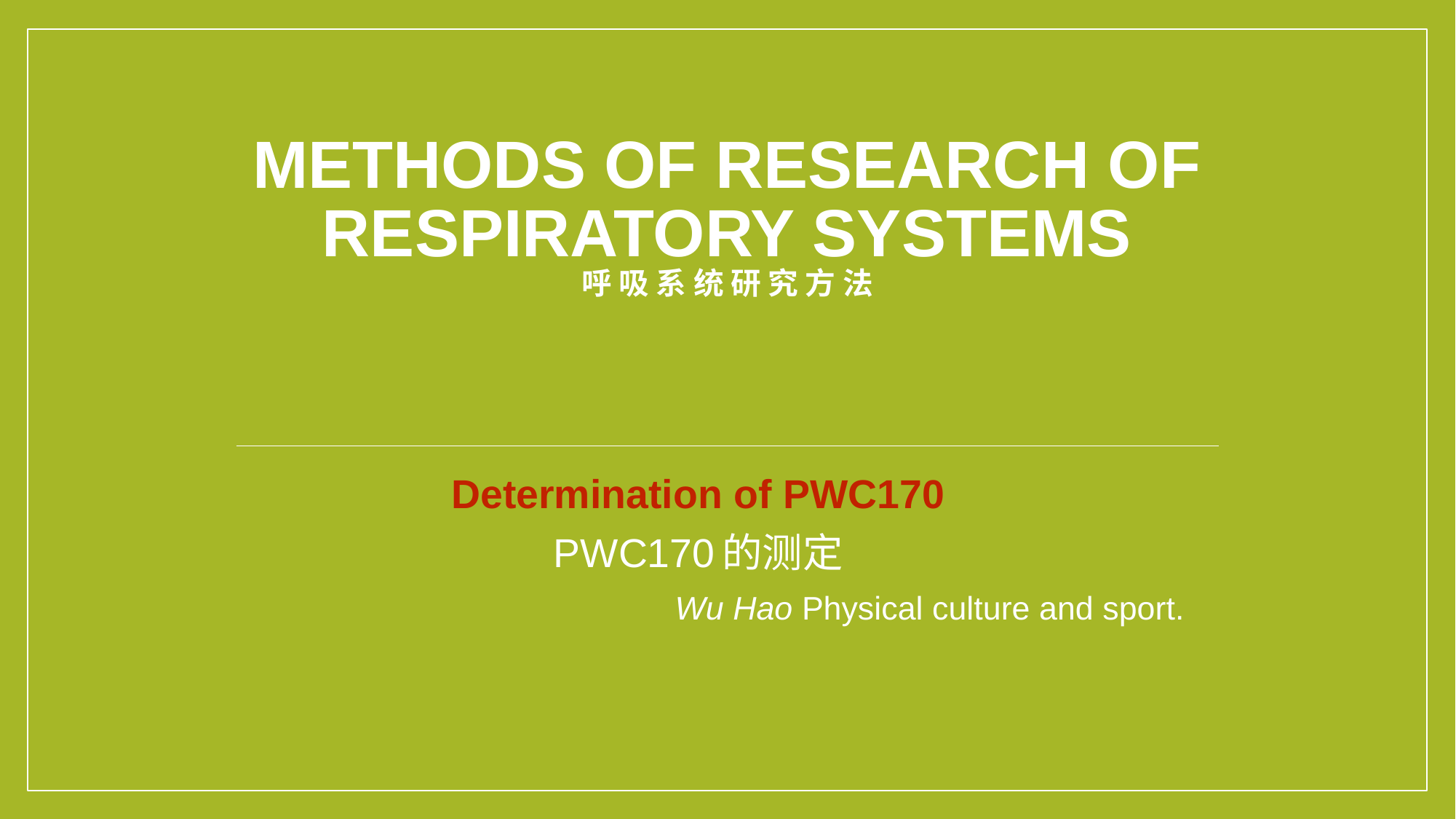

# Methods of research of respiratory systems 呼 吸 系 统 研 究 方 法
Determination of PWC170
PWC170的测定
                                                   Wu Hao Physical culture and sport.